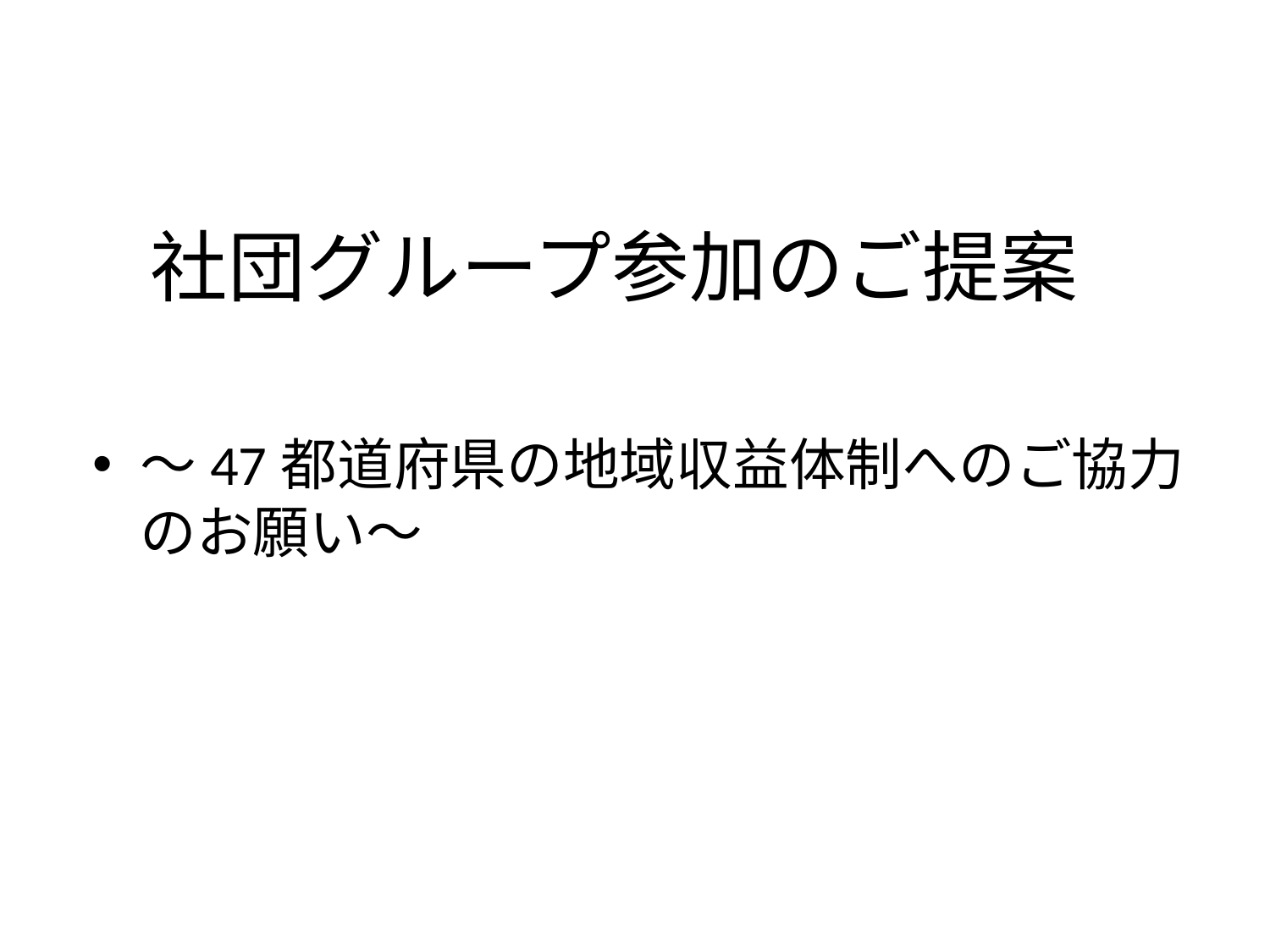

# 社団グループ参加のご提案
〜47都道府県の地域収益体制へのご協力のお願い〜